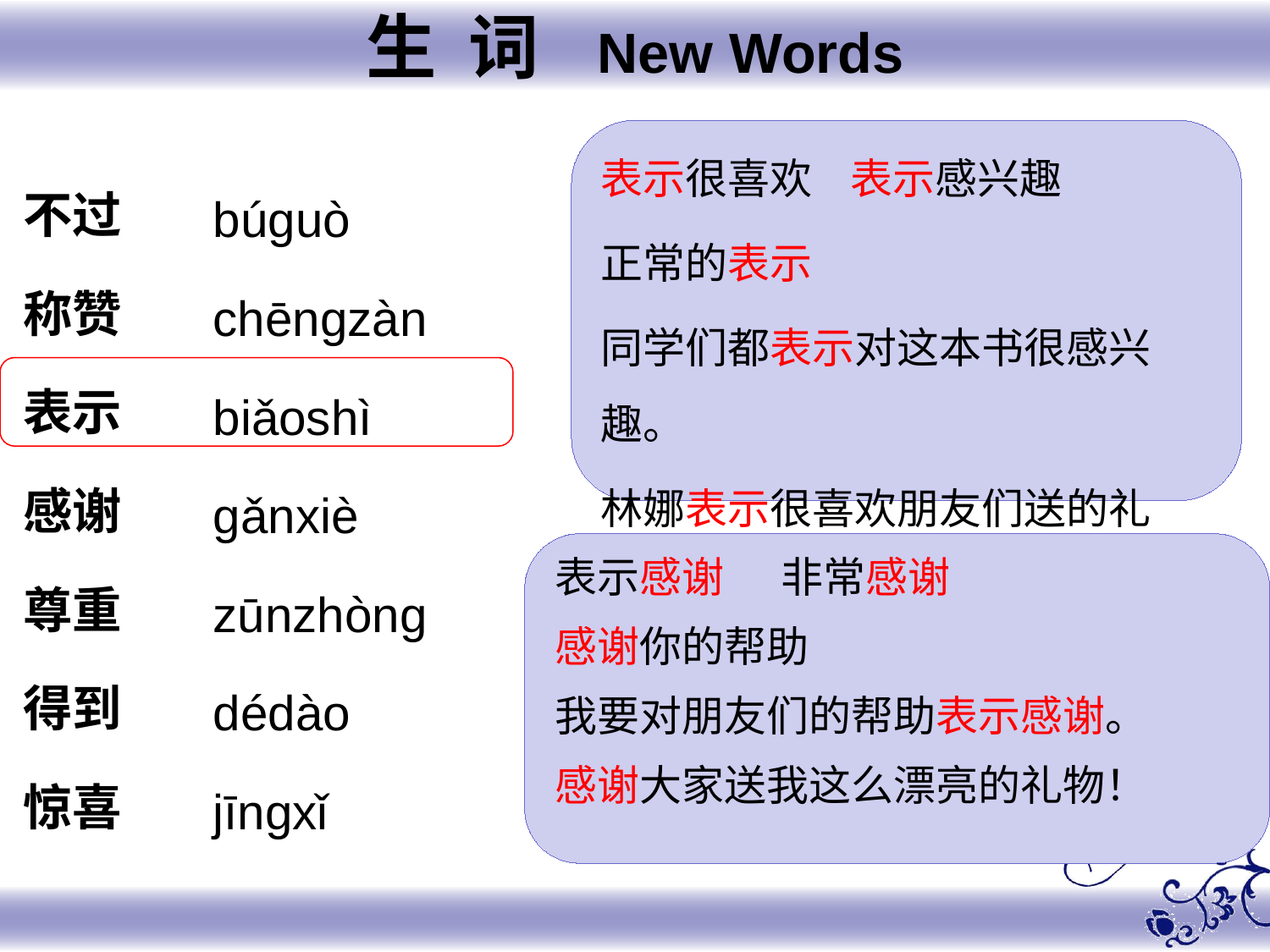

生  词   New Words
表示很喜欢    表示感兴趣
正常的表示
同学们都表示对这本书很感兴趣。
林娜表示很喜欢朋友们送的礼物。

不过
称赞
表示
感谢
尊重
得到
惊喜
búguò
chēngzàn
biǎoshì
gǎnxiè
zūnzhòng
dédào
jīngxǐ

表示感谢      非常感谢
感谢你的帮助
我要对朋友们的帮助表示感谢。
感谢大家送我这么漂亮的礼物！